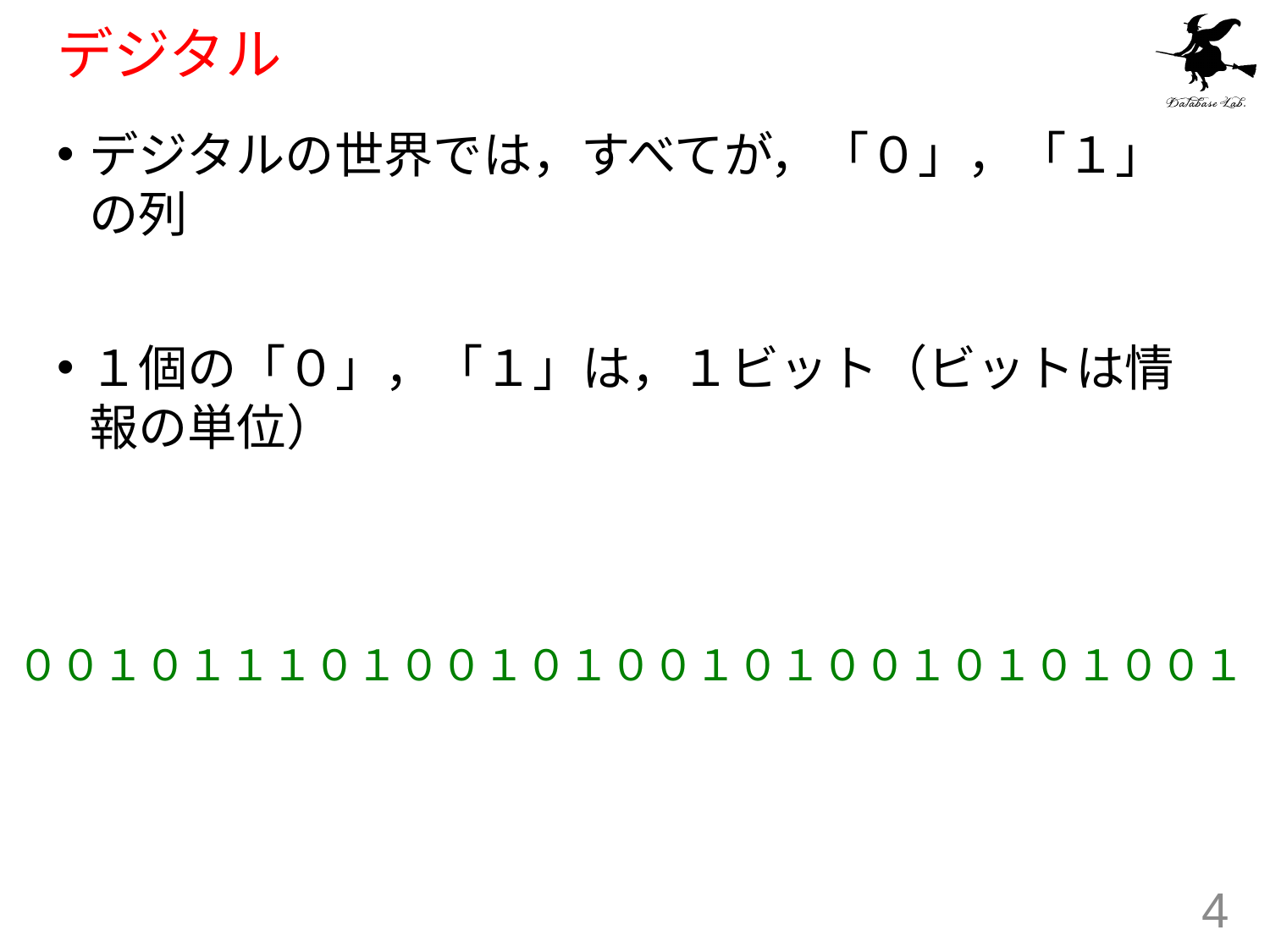

# デジタル
デジタルの世界では，すべてが，「０」，「１」の列

１個の「０」，「１」は，１ビット（ビットは情報の単位）
００１０１１１０１００１０１００１０１００１０１０１００１
4